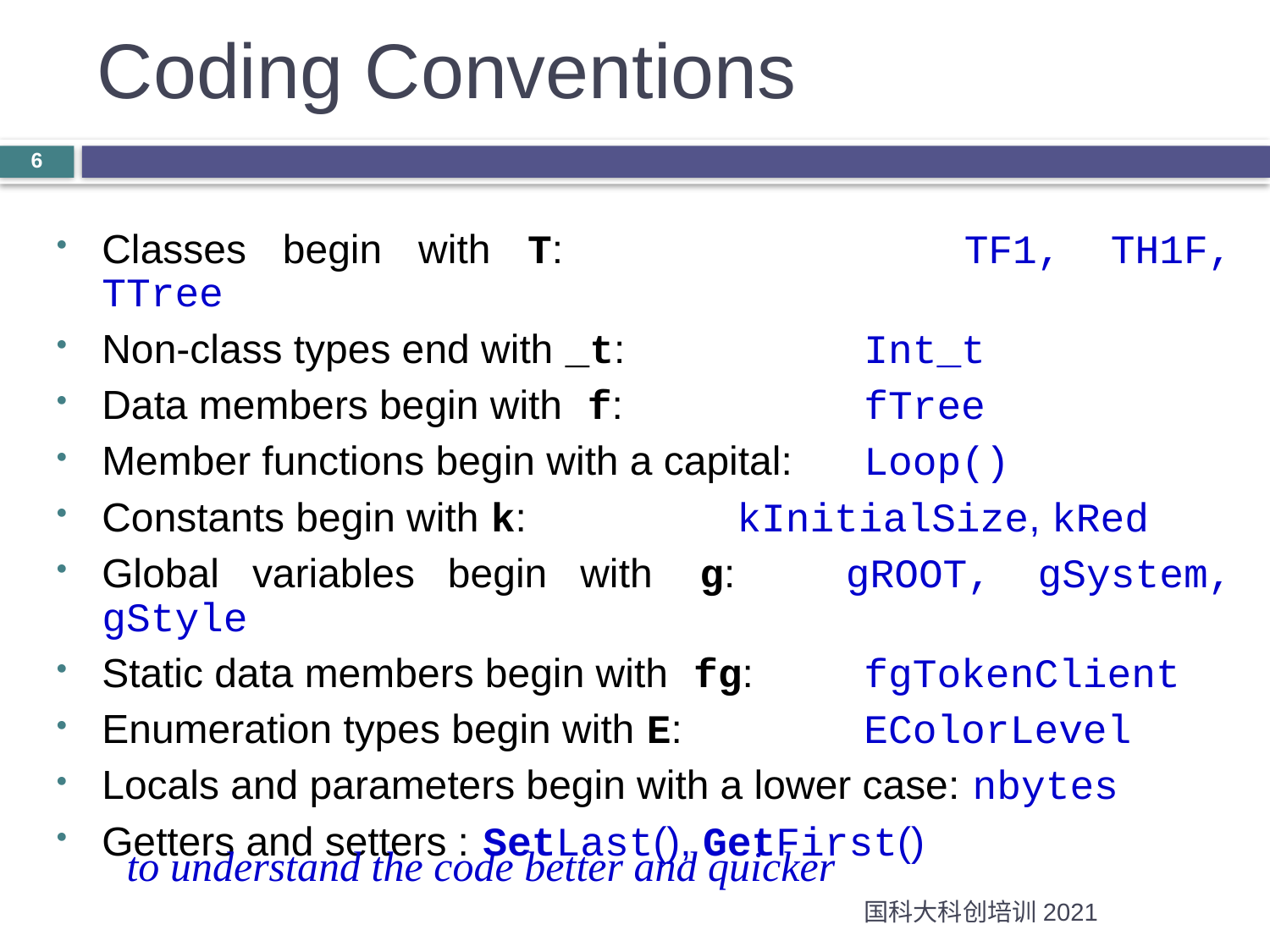

Coding Conventions
Classes begin with T: 			TF1, TH1F, TTree
Non-class types end with _t: 		Int_t
Data members begin with f: 		fTree
Member functions begin with a capital: 	Loop()
Constants begin with k: 		kInitialSize, kRed
Global variables begin with g: 	gROOT, gSystem, gStyle
Static data members begin with fg: 	fgTokenClient
Enumeration types begin with E:		EColorLevel
Locals and parameters begin with a lower case: nbytes
Getters and setters :	SetLast(), GetFirst()
to understand the code better and quicker
国科大科创培训2021
6